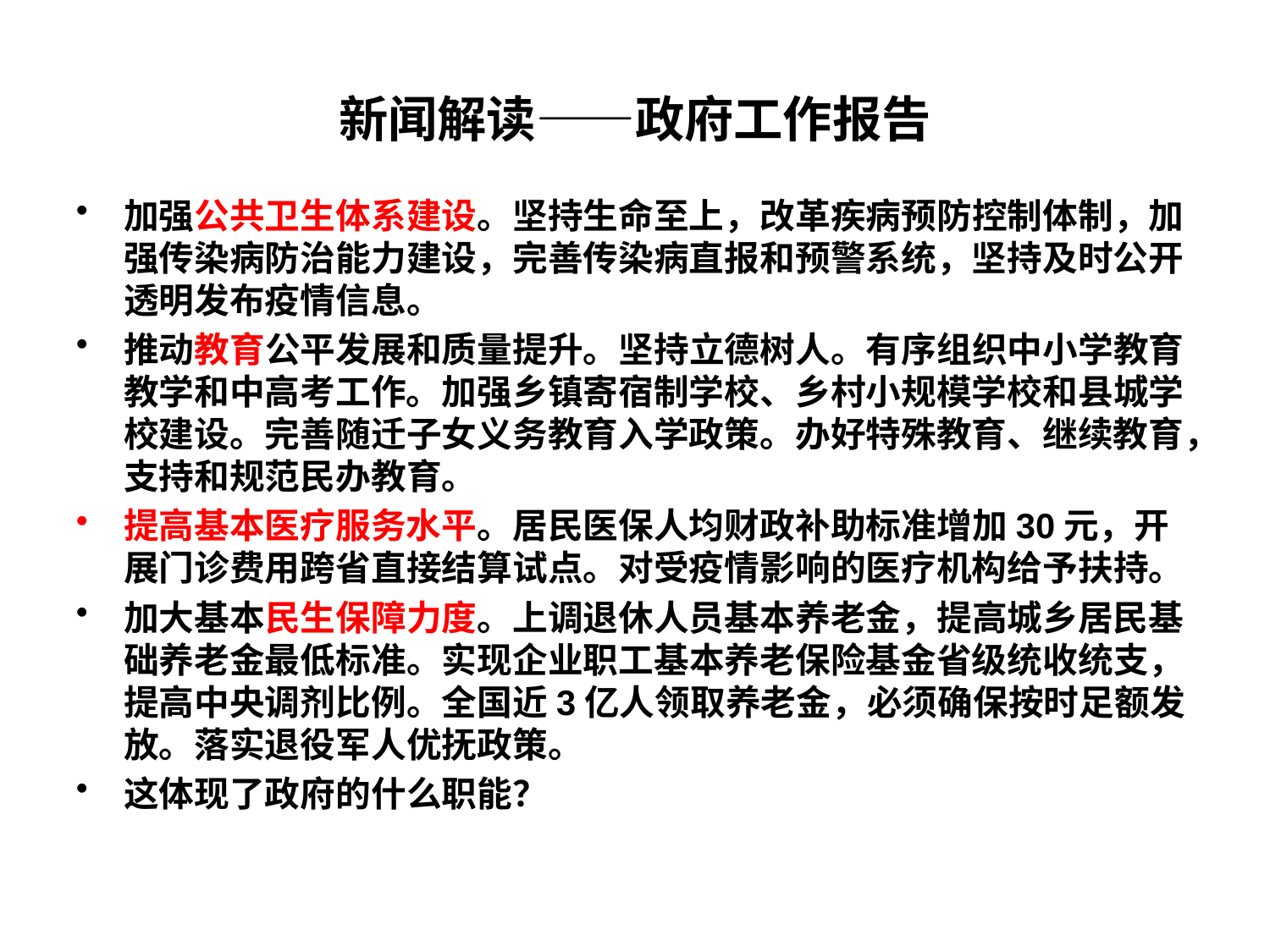

# 新闻解读——政府工作报告
加强公共卫生体系建设。坚持生命至上，改革疾病预防控制体制，加强传染病防治能力建设，完善传染病直报和预警系统，坚持及时公开透明发布疫情信息。
推动教育公平发展和质量提升。坚持立德树人。有序组织中小学教育教学和中高考工作。加强乡镇寄宿制学校、乡村小规模学校和县城学校建设。完善随迁子女义务教育入学政策。办好特殊教育、继续教育，支持和规范民办教育。
提高基本医疗服务水平。居民医保人均财政补助标准增加30元，开展门诊费用跨省直接结算试点。对受疫情影响的医疗机构给予扶持。
加大基本民生保障力度。上调退休人员基本养老金，提高城乡居民基础养老金最低标准。实现企业职工基本养老保险基金省级统收统支，提高中央调剂比例。全国近3亿人领取养老金，必须确保按时足额发放。落实退役军人优抚政策。
这体现了政府的什么职能？